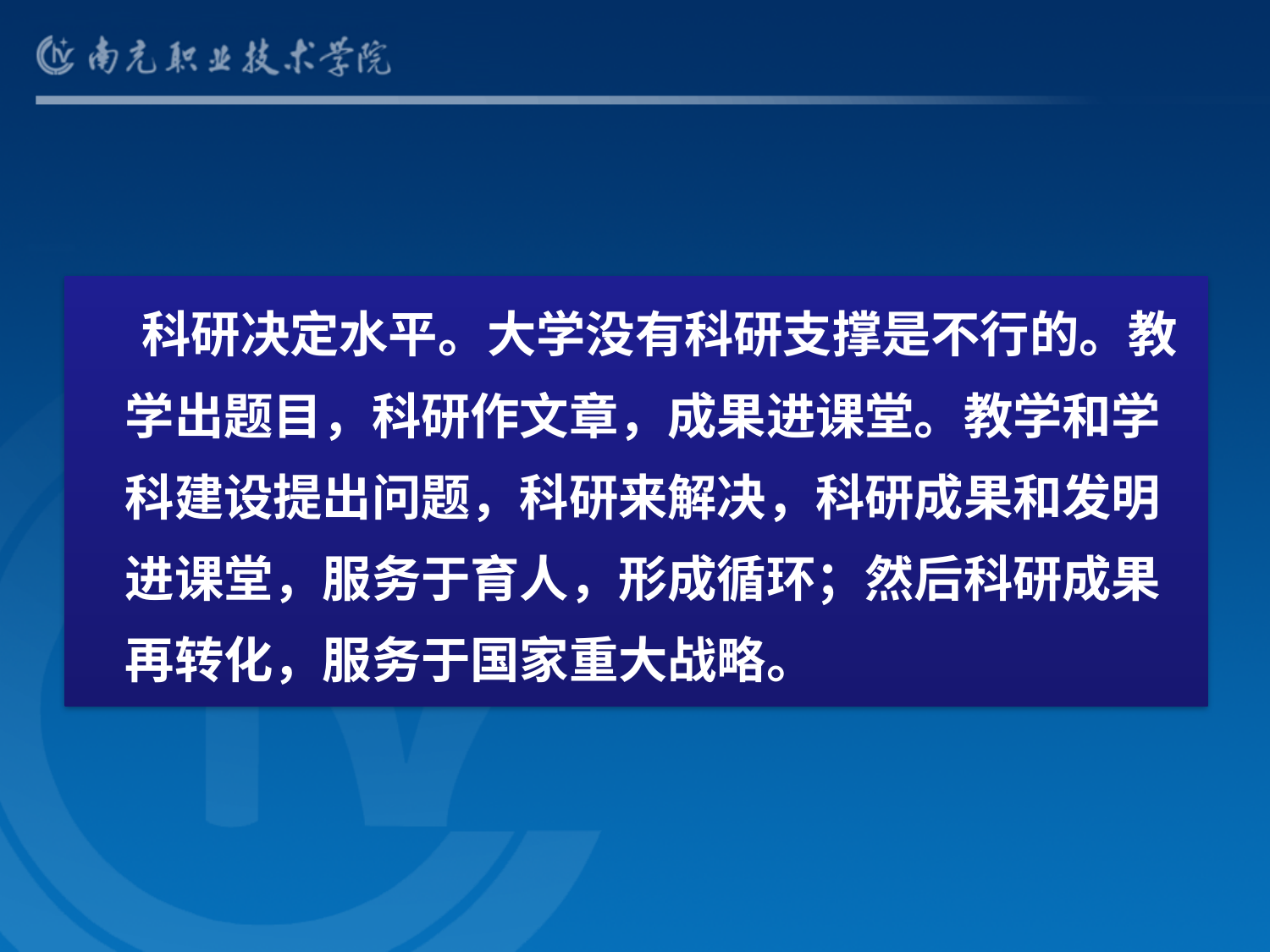

#
    科研决定水平。大学没有科研支撑是不行的。教学出题目，科研作文章，成果进课堂。教学和学科建设提出问题，科研来解决，科研成果和发明进课堂，服务于育人，形成循环；然后科研成果再转化，服务于国家重大战略。